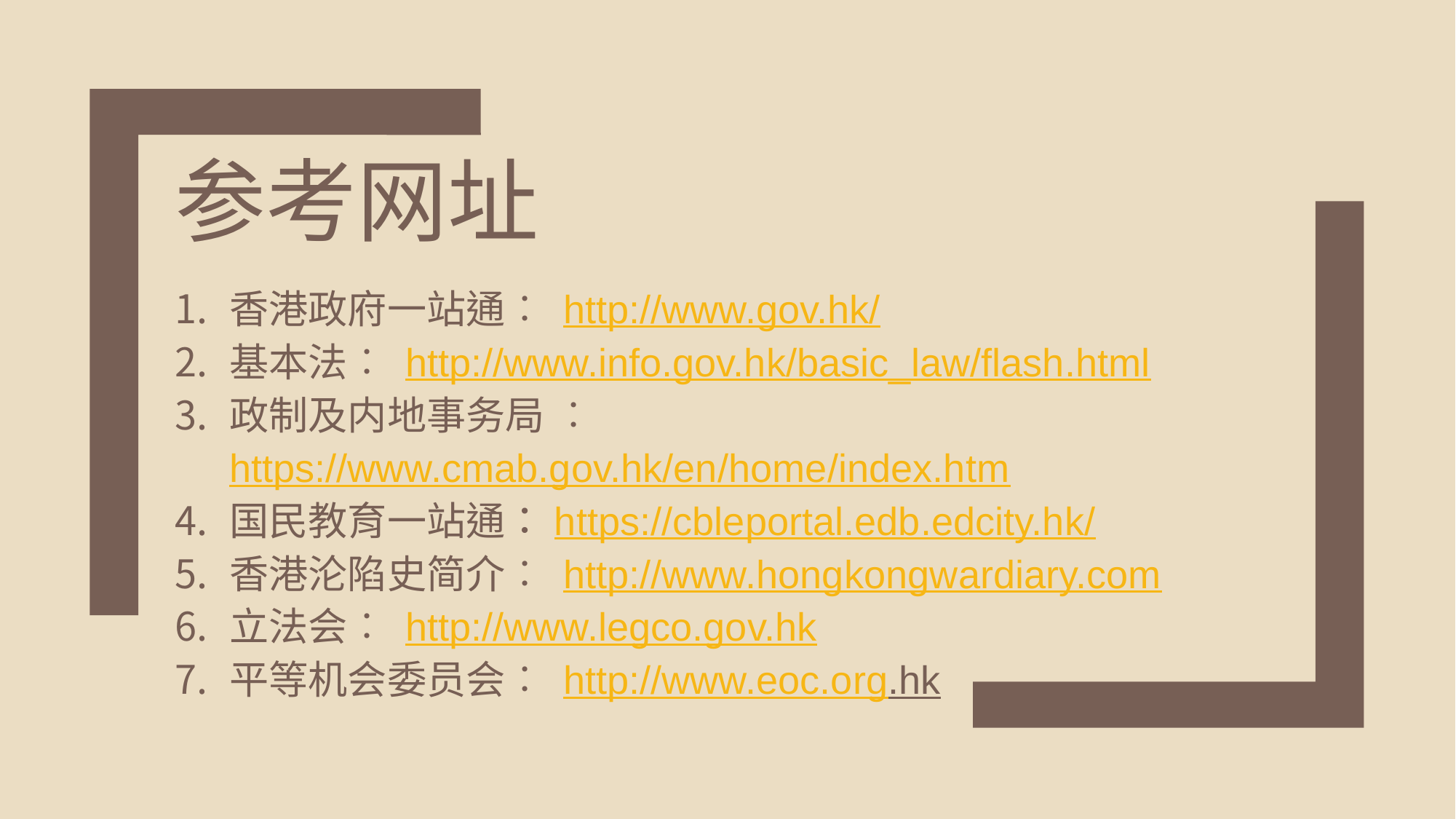

参考网址
香港政府一站通︰ http://www.gov.hk/
基本法︰ http://www.info.gov.hk/basic_law/flash.html
政制及内地事务局 ︰ https://www.cmab.gov.hk/en/home/index.htm
国民教育一站通：https://cbleportal.edb.edcity.hk/
香港沦陷史简介︰ http://www.hongkongwardiary.com
立法会︰ http://www.legco.gov.hk
平等机会委员会︰ http://www.eoc.org.hk